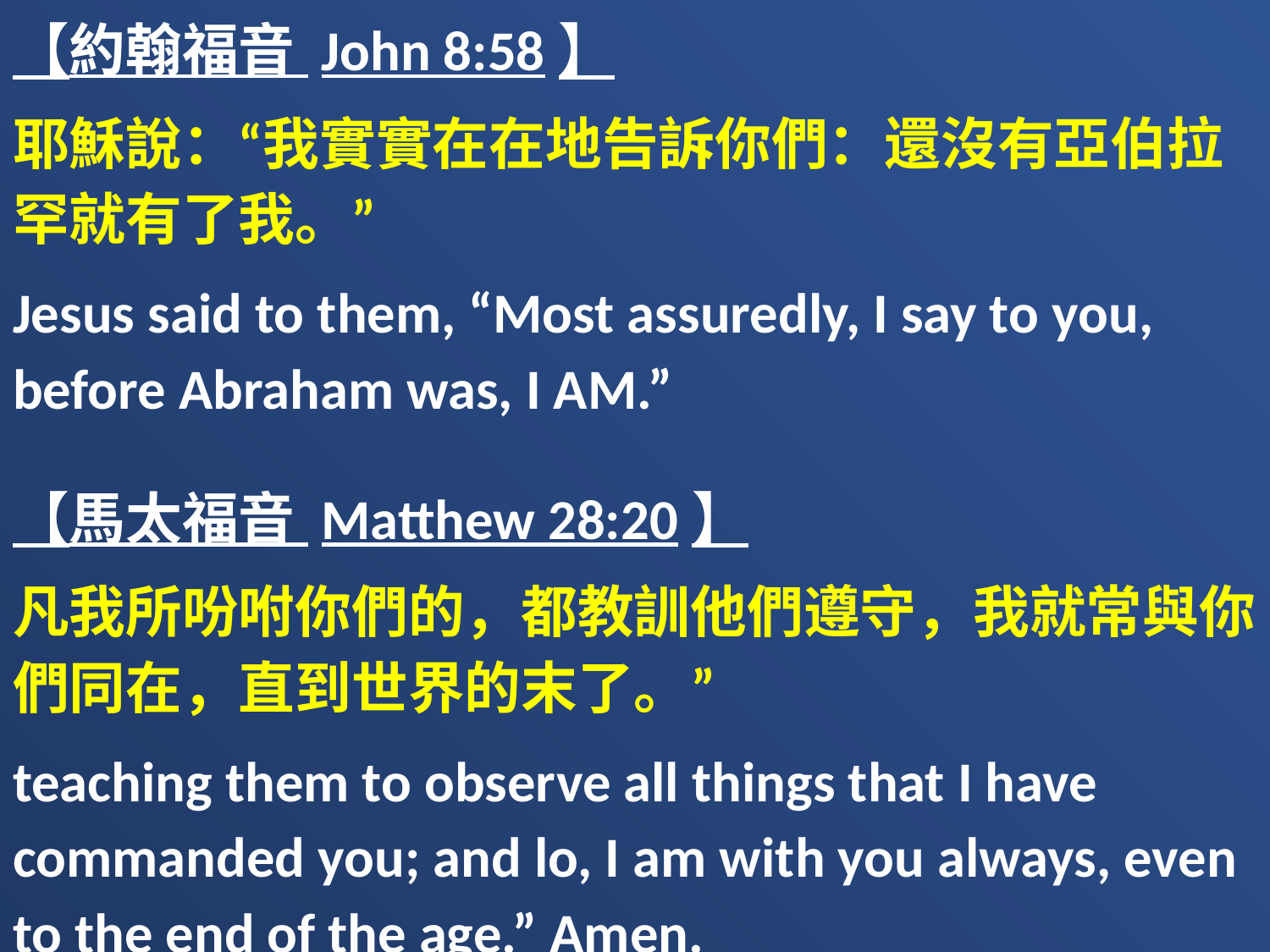

【約翰福音 John 8:58】
耶穌說：“我實實在在地告訴你們：還沒有亞伯拉罕就有了我。”
Jesus said to them, “Most assuredly, I say to you, before Abraham was, I AM.”

【馬太福音 Matthew 28:20】
凡我所吩咐你們的，都教訓他們遵守，我就常與你們同在，直到世界的末了。”
teaching them to observe all things that I have commanded you; and lo, I am with you always, even to the end of the age.” Amen.